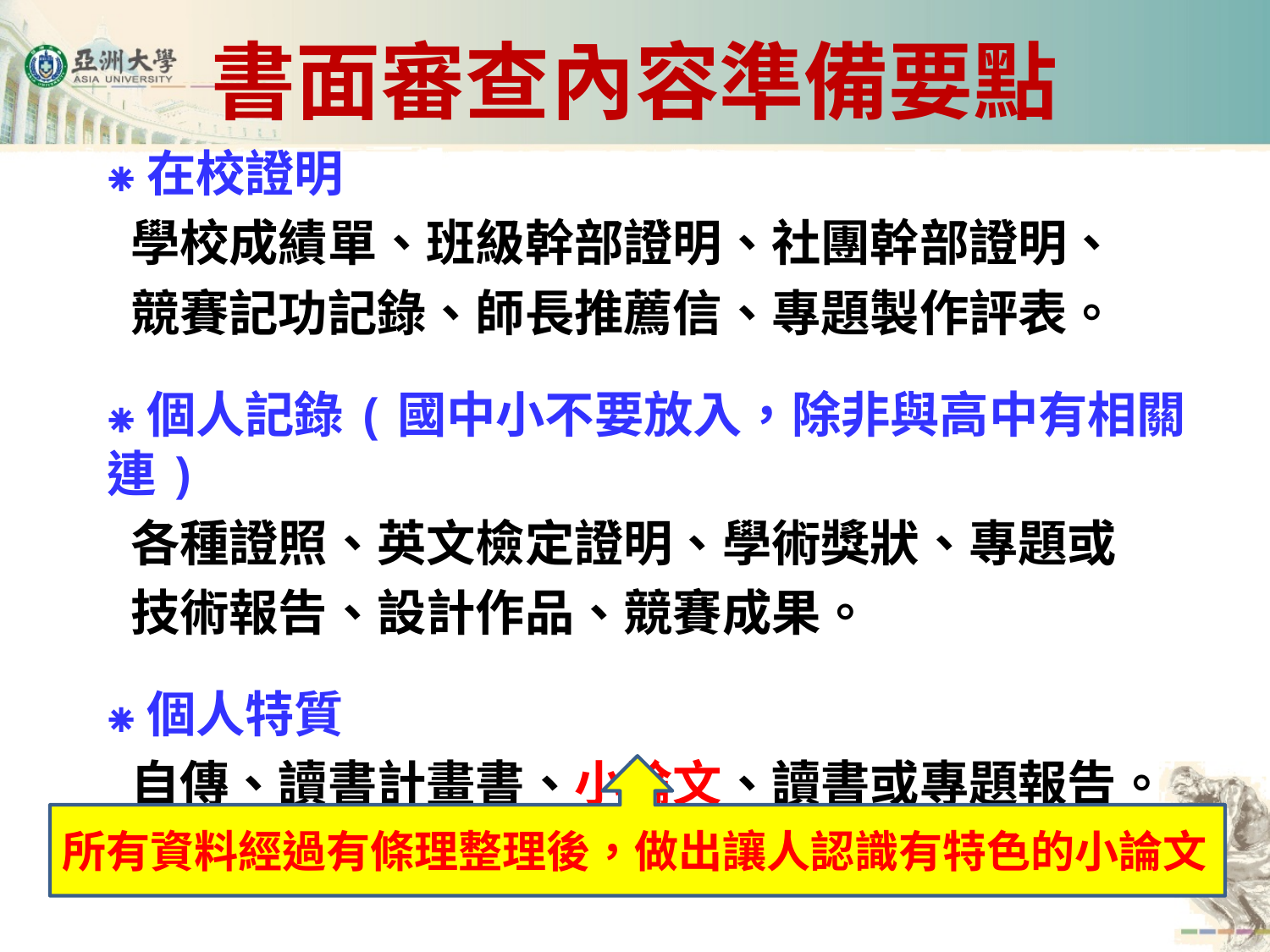

# 書面審查內容準備要點
⁕在校證明
 學校成績單、班級幹部證明、社團幹部證明、
 競賽記功記錄、師長推薦信、專題製作評表。
⁕個人記錄(國中小不要放入，除非與高中有相關連)
 各種證照、英文檢定證明、學術獎狀、專題或
 技術報告、設計作品、競賽成果。
⁕個人特質
 自傳、讀書計畫書、小論文、讀書或專題報告。

所有資料經過有條理整理後，做出讓人認識有特色的小論文